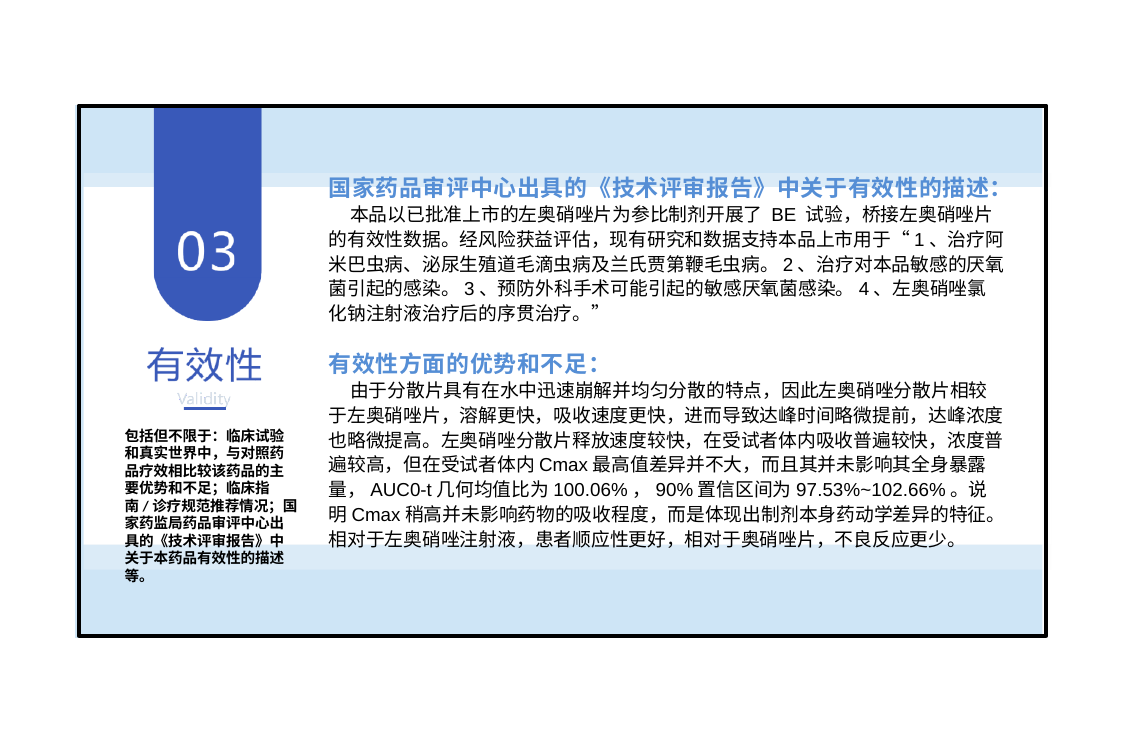

国家药品审评中心出具的《技术评审报告》中关于有效性的描述：
    本品以已批准上市的左奥硝唑片为参比制剂开展了 BE 试验，桥接左奥硝唑片的有效性数据。经风险获益评估，现有研究和数据支持本品上市用于“1、治疗阿米巴虫病、泌尿生殖道毛滴虫病及兰氏贾第鞭毛虫病。2、治疗对本品敏感的厌氧菌引起的感染。3、预防外科手术可能引起的敏感厌氧菌感染。4、左奥硝唑氯化钠注射液治疗后的序贯治疗。”

有效性方面的优势和不足：
    由于分散片具有在水中迅速崩解并均匀分散的特点，因此左奥硝唑分散片相较于左奥硝唑片，溶解更快，吸收速度更快，进而导致达峰时间略微提前，达峰浓度也略微提高。左奥硝唑分散片释放速度较快，在受试者体内吸收普遍较快，浓度普遍较高，但在受试者体内Cmax最高值差异并不大，而且其并未影响其全身暴露量，AUC0-t几何均值比为100.06%，90%置信区间为97.53%~102.66%。说明Cmax稍高并未影响药物的吸收程度，而是体现出制剂本身药动学差异的特征。相对于左奥硝唑注射液，患者顺应性更好，相对于奥硝唑片，不良反应更少。
包括但不限于：临床试验和真实世界中，与对照药品疗效相比较该药品的主要优势和不足；临床指南/诊疗规范推荐情况；国家药监局药品审评中心出具的《技术评审报告》中关于本药品有效性的描述等。